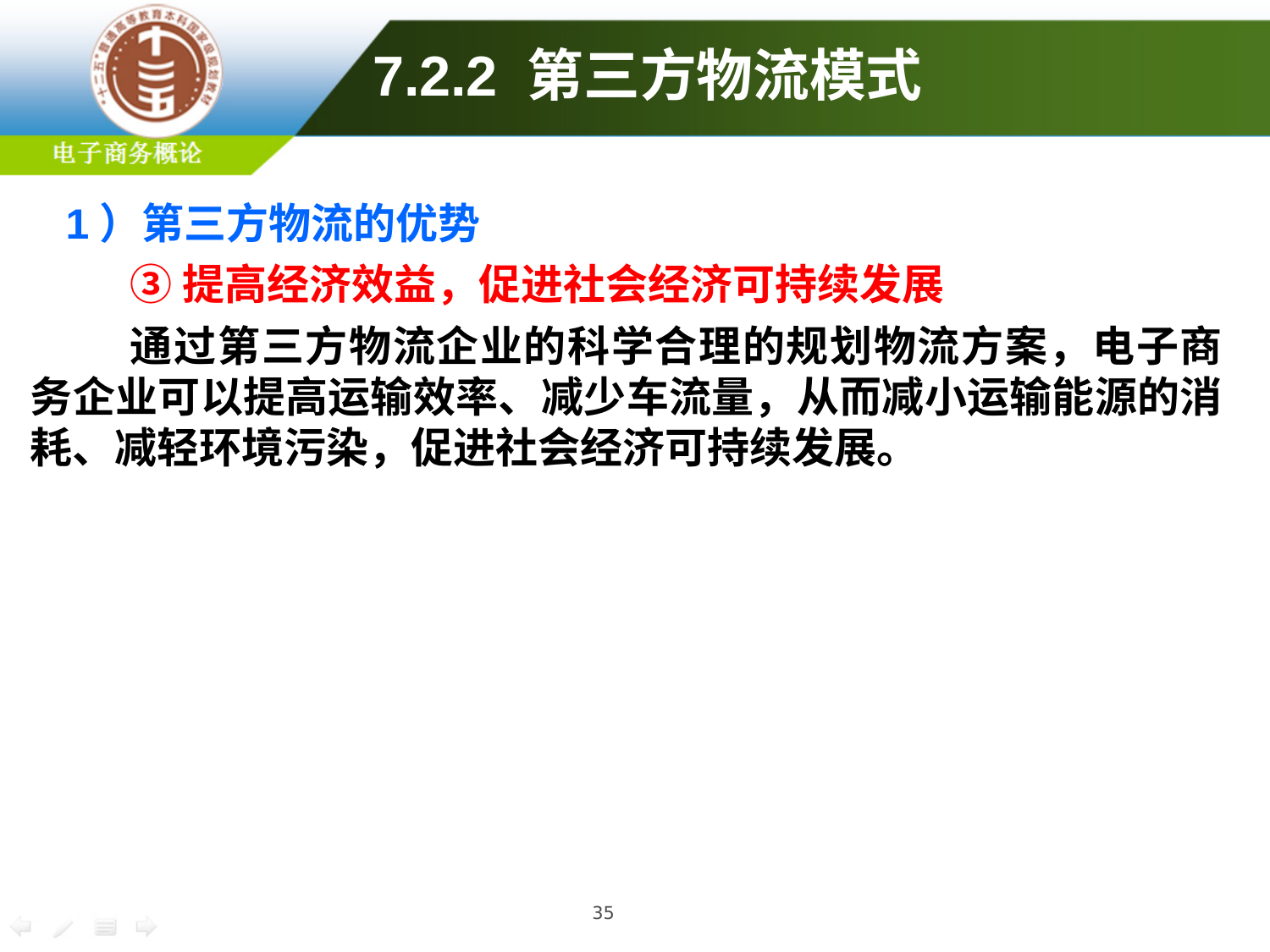

7.2.2 第三方物流模式
   1）第三方物流的优势
③提高经济效益，促进社会经济可持续发展
通过第三方物流企业的科学合理的规划物流方案，电子商务企业可以提高运输效率、减少车流量，从而减小运输能源的消耗、减轻环境污染，促进社会经济可持续发展。
35